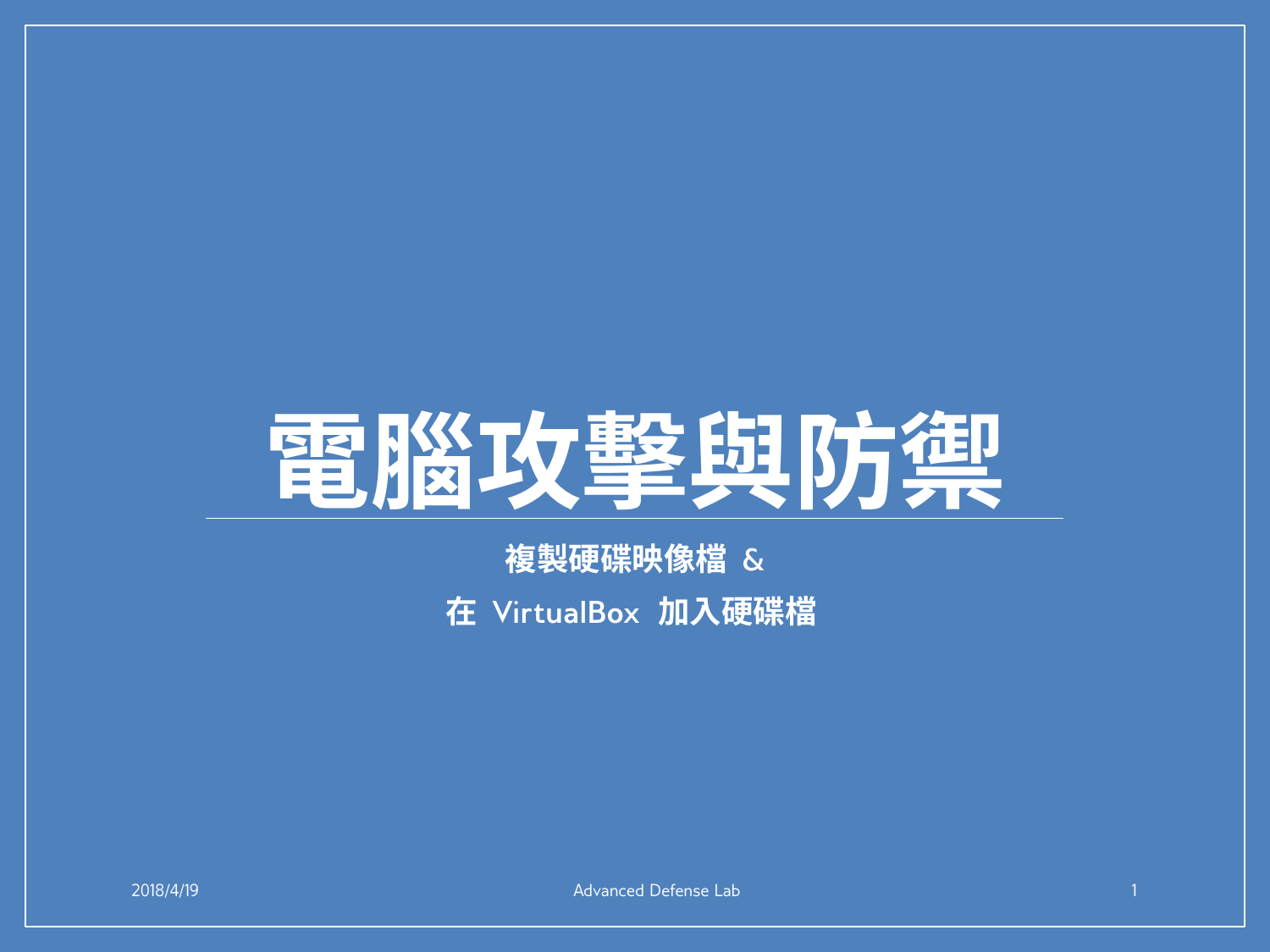

# 電腦攻擊與防禦
複製硬碟映像檔 &
在 VirtualBox 加入硬碟檔

2018/4/19
Advanced Defense Lab
1